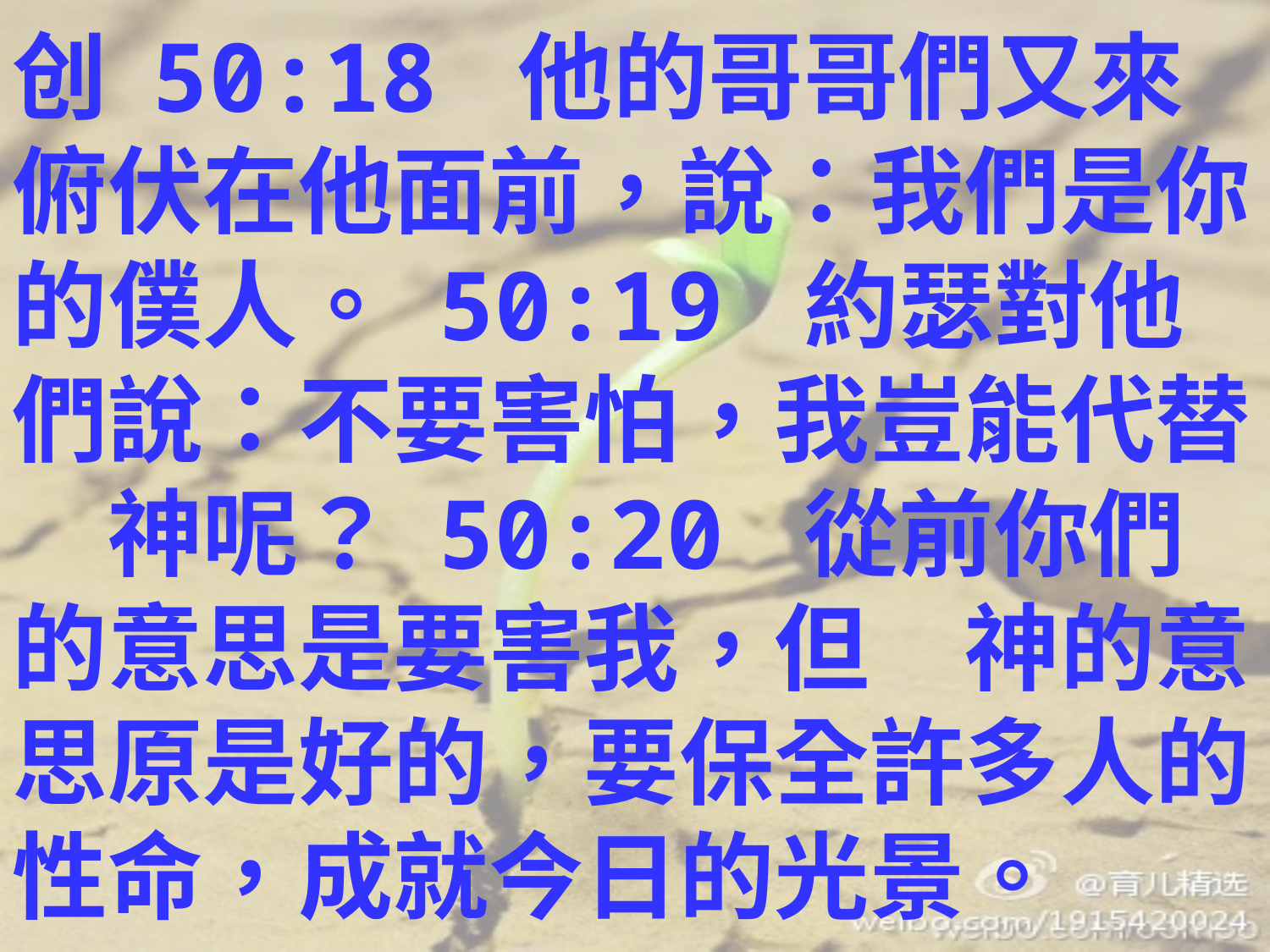

创 50:18 他的哥哥們又來俯伏在他面前，說：我們是你的僕人。 50:19 約瑟對他們說：不要害怕，我豈能代替　神呢？ 50:20 從前你們的意思是要害我，但　神的意思原是好的，要保全許多人的性命，成就今日的光景。